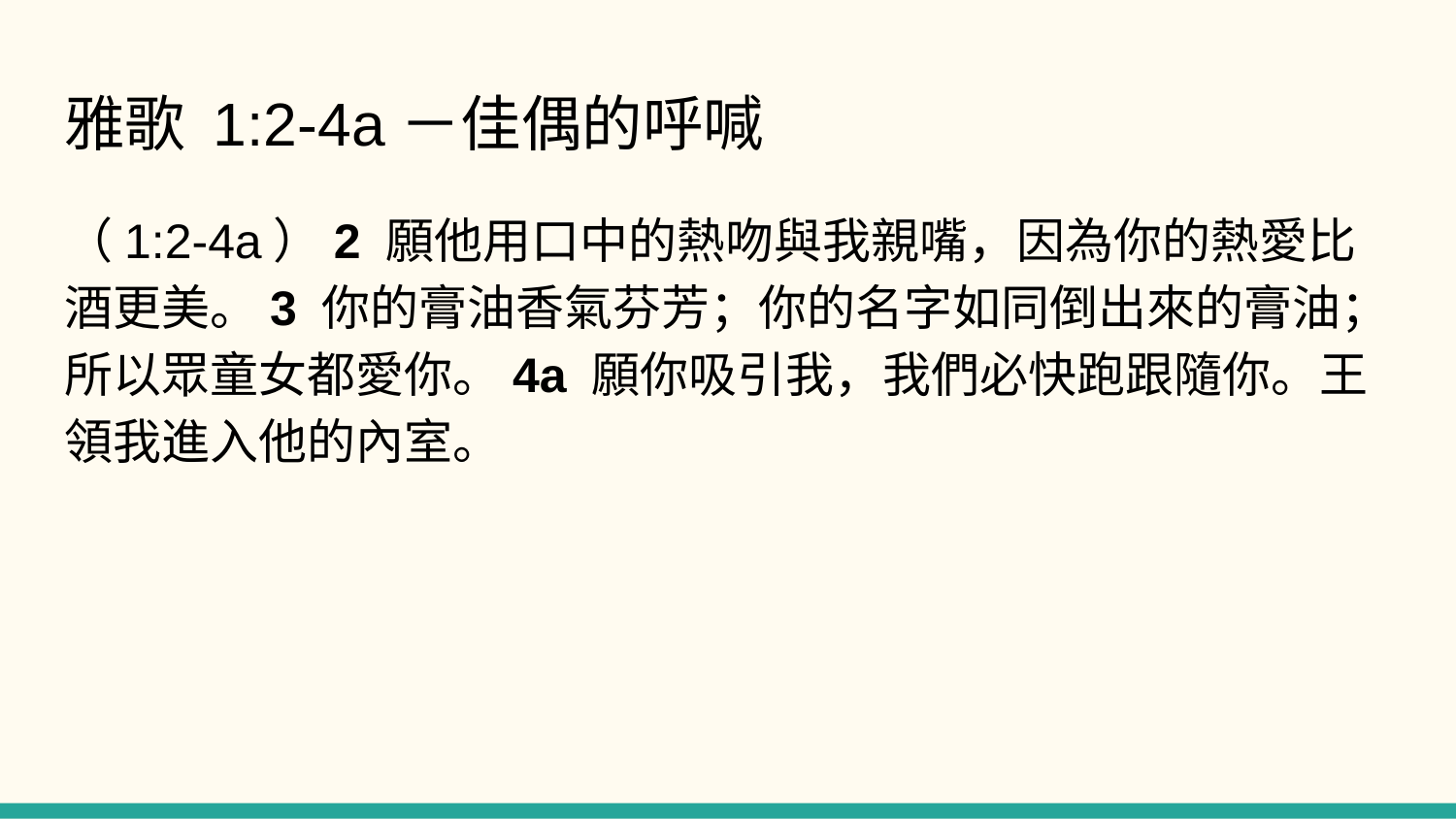

# 雅歌 1:2-4a－佳偶的呼喊
（1:2-4a）2 願他用口中的熱吻與我親嘴，因為你的熱愛比酒更美。3 你的膏油香氣芬芳；你的名字如同倒出來的膏油；所以眾童女都愛你。4a 願你吸引我，我們必快跑跟隨你。王領我進入他的內室。